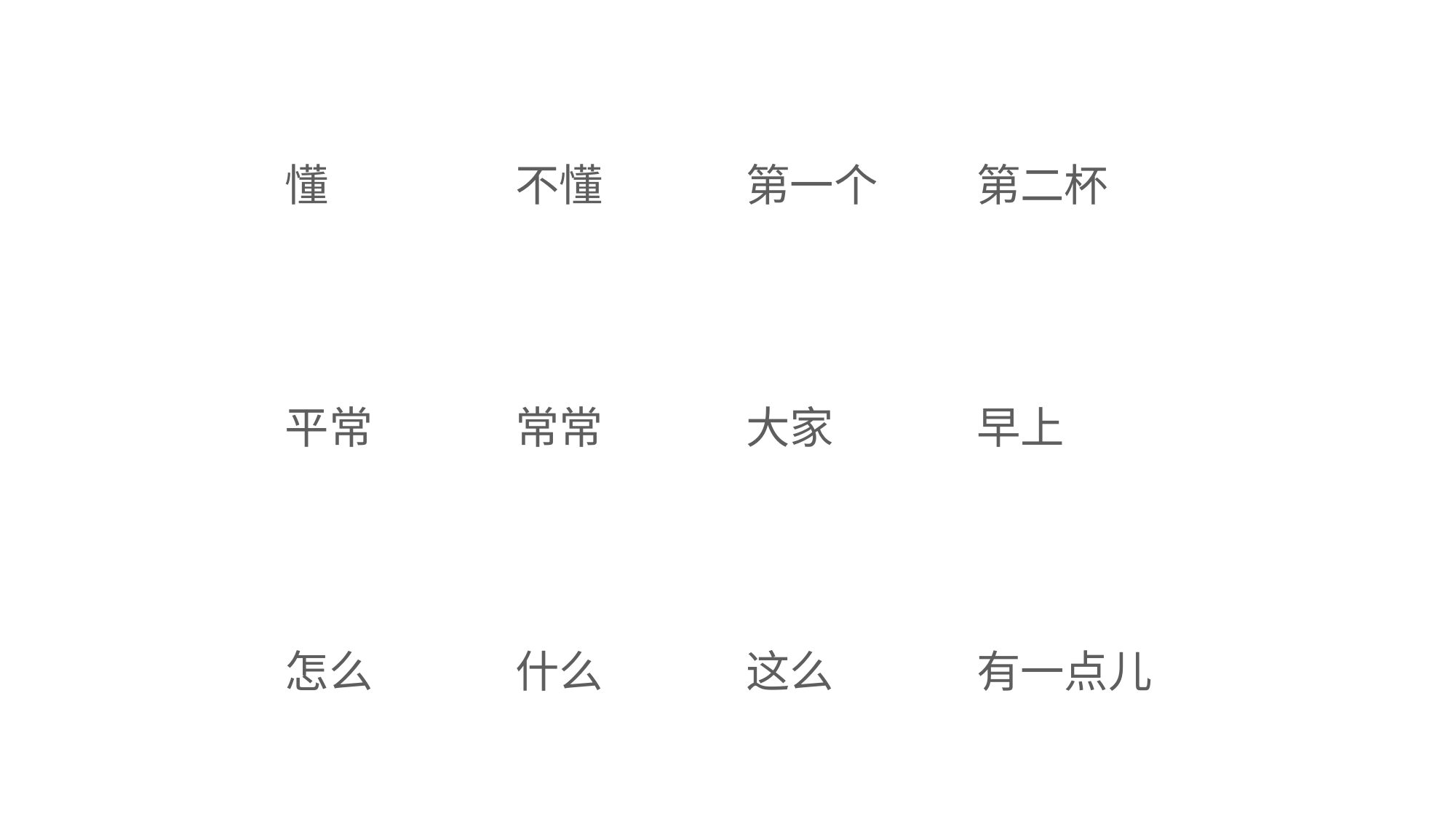

| 懂 | 不懂 | 第一个 | 第二杯 |
| --- | --- | --- | --- |
| 平常 | 常常 | 大家 | 早上 |
| 怎么 | 什么 | 这么 | 有一点儿 |